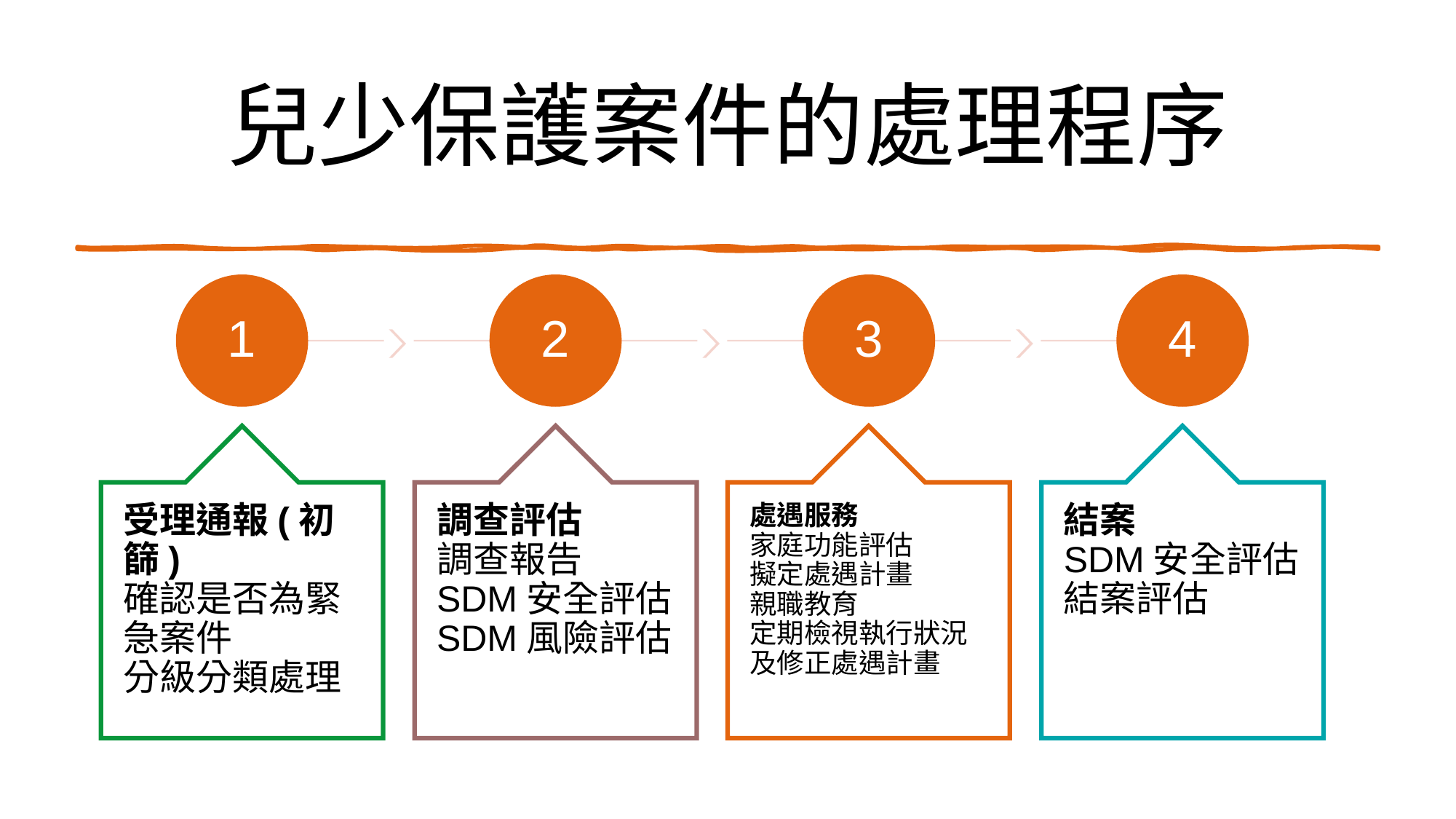

# 兒少保護案件的處理程序
1
受理通報(初篩)
確認是否為緊急案件
分級分類處理
2
調查評估
調查報告
SDM安全評估
SDM風險評估
3
處遇服務
家庭功能評估
擬定處遇計畫
親職教育
定期檢視執行狀況及修正處遇計畫
4
結案
SDM安全評估
結案評估